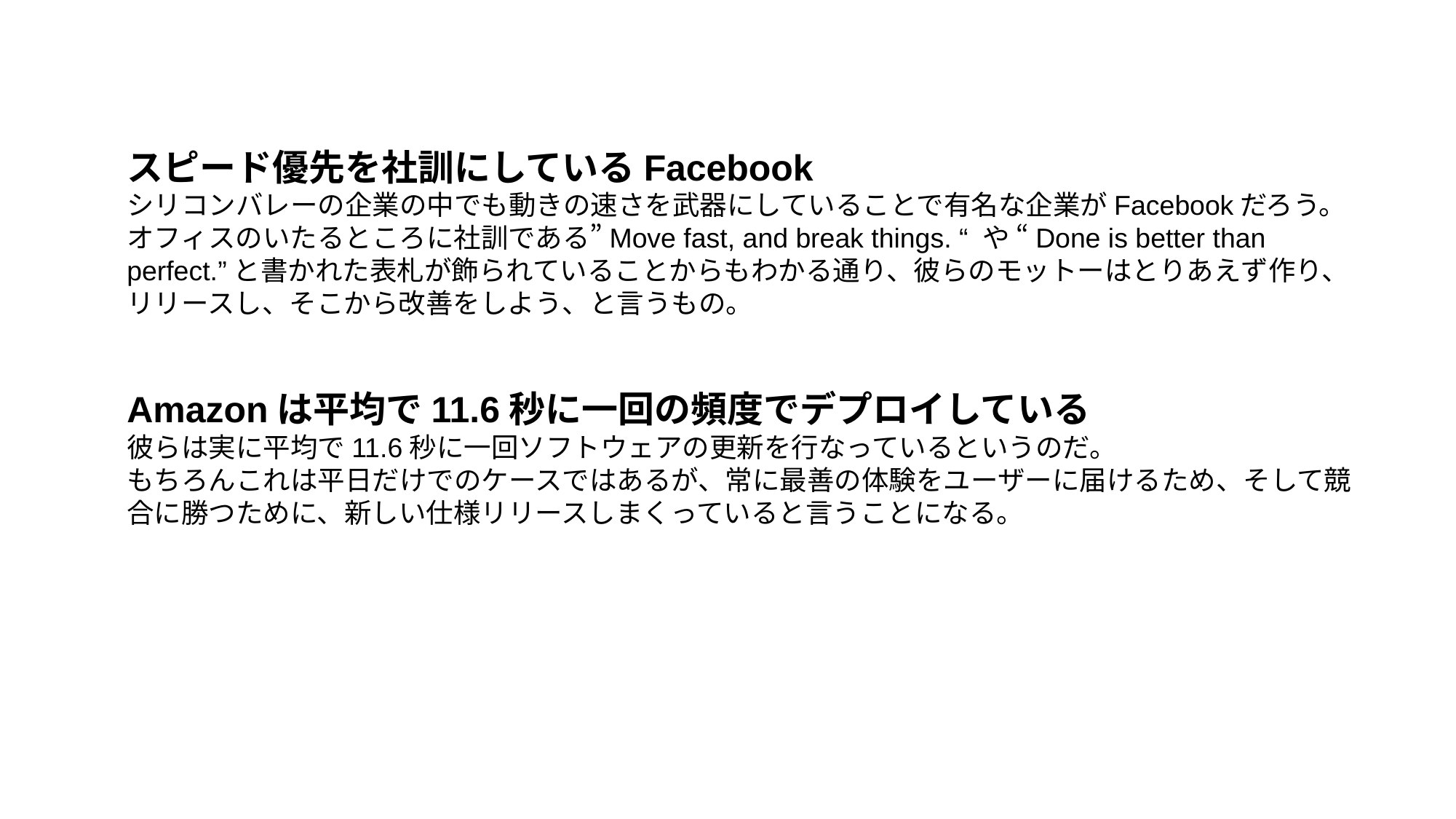

スピード優先を社訓にしているFacebook
シリコンバレーの企業の中でも動きの速さを武器にしていることで有名な企業がFacebookだろう。オフィスのいたるところに社訓である”Move fast, and break things. “ や “Done is better than perfect.”と書かれた表札が飾られていることからもわかる通り、彼らのモットーはとりあえず作り、リリースし、そこから改善をしよう、と言うもの。
Amazonは平均で11.6秒に一回の頻度でデプロイしている
彼らは実に平均で11.6秒に一回ソフトウェアの更新を行なっているというのだ。
もちろんこれは平日だけでのケースではあるが、常に最善の体験をユーザーに届けるため、そして競合に勝つために、新しい仕様リリースしまくっていると言うことになる。